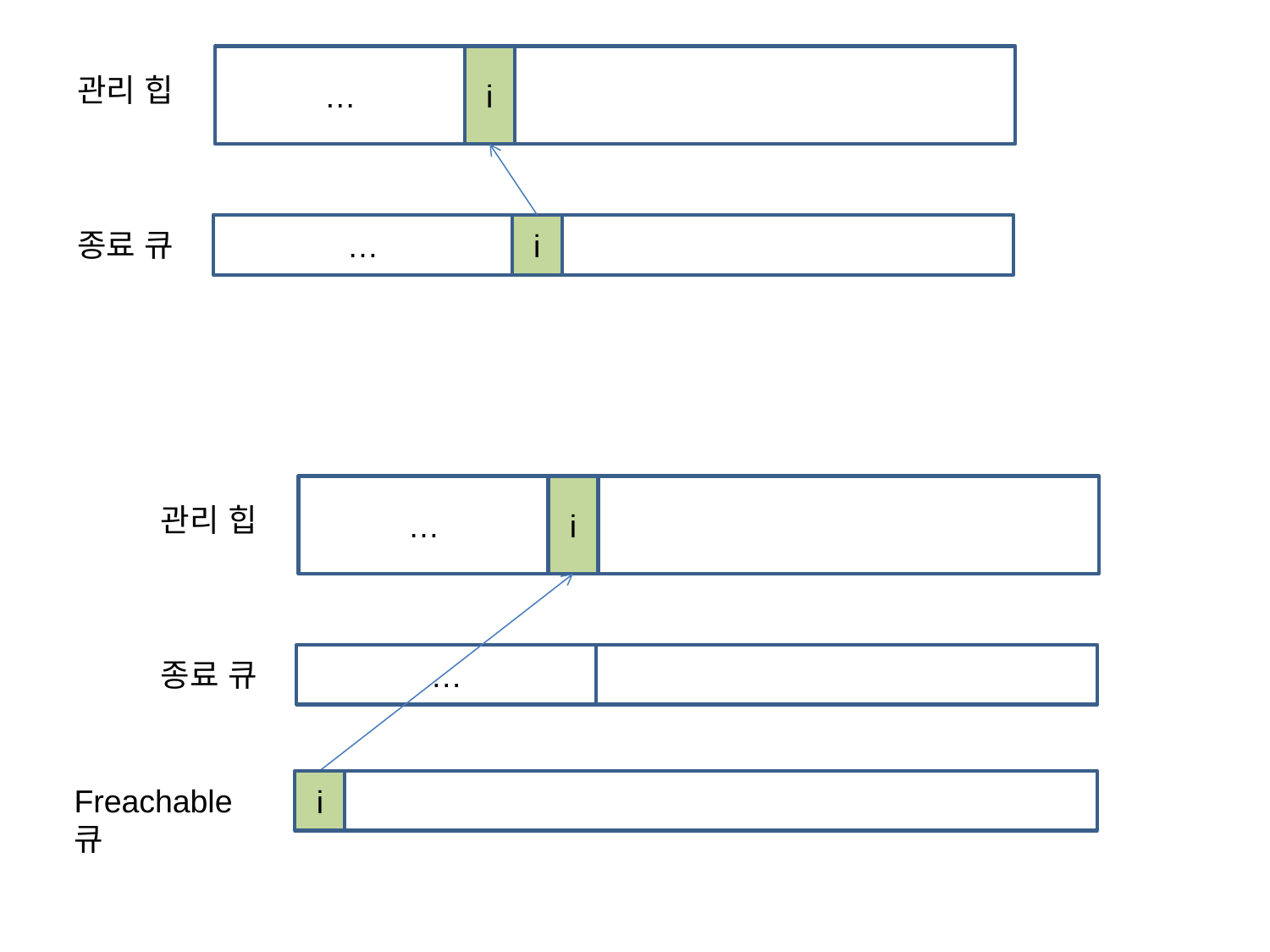

…
i

관리 힙
…
i

종료 큐
…
i

관리 힙
…

종료 큐
i

Freachable 큐